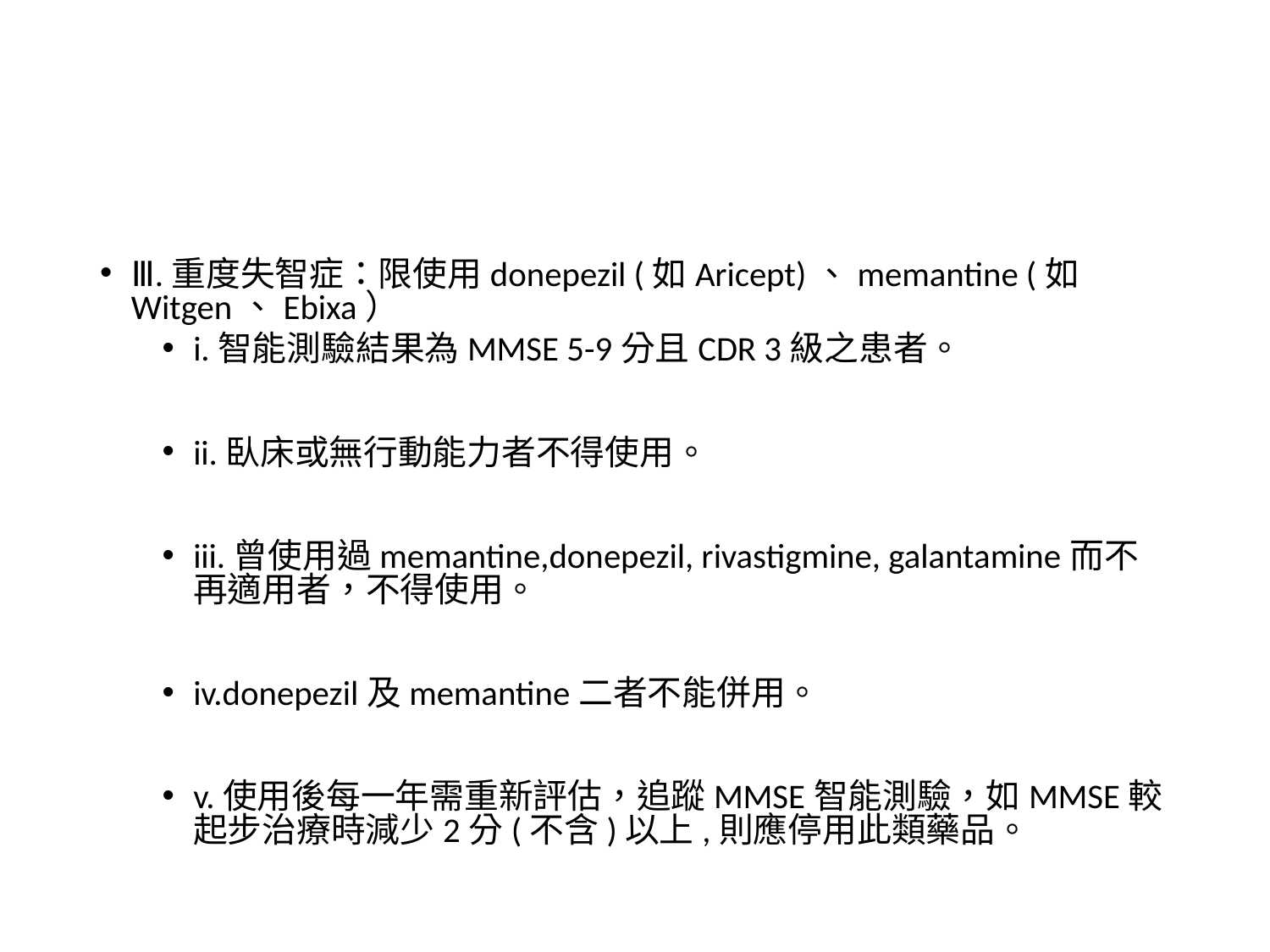

#
Ⅲ.重度失智症：限使用donepezil (如Aricept)、memantine (如Witgen、Ebixa）
i.智能測驗結果為MMSE 5-9分且CDR 3級之患者。

ii.臥床或無行動能力者不得使用。

iii.曾使用過memantine,donepezil, rivastigmine, galantamine而不再適用者，不得使用。

iv.donepezil及memantine二者不能併用。

v.使用後每一年需重新評估，追蹤MMSE智能測驗，如MMSE較起步治療時減少2分(不含)以上,則應停用此類藥品。